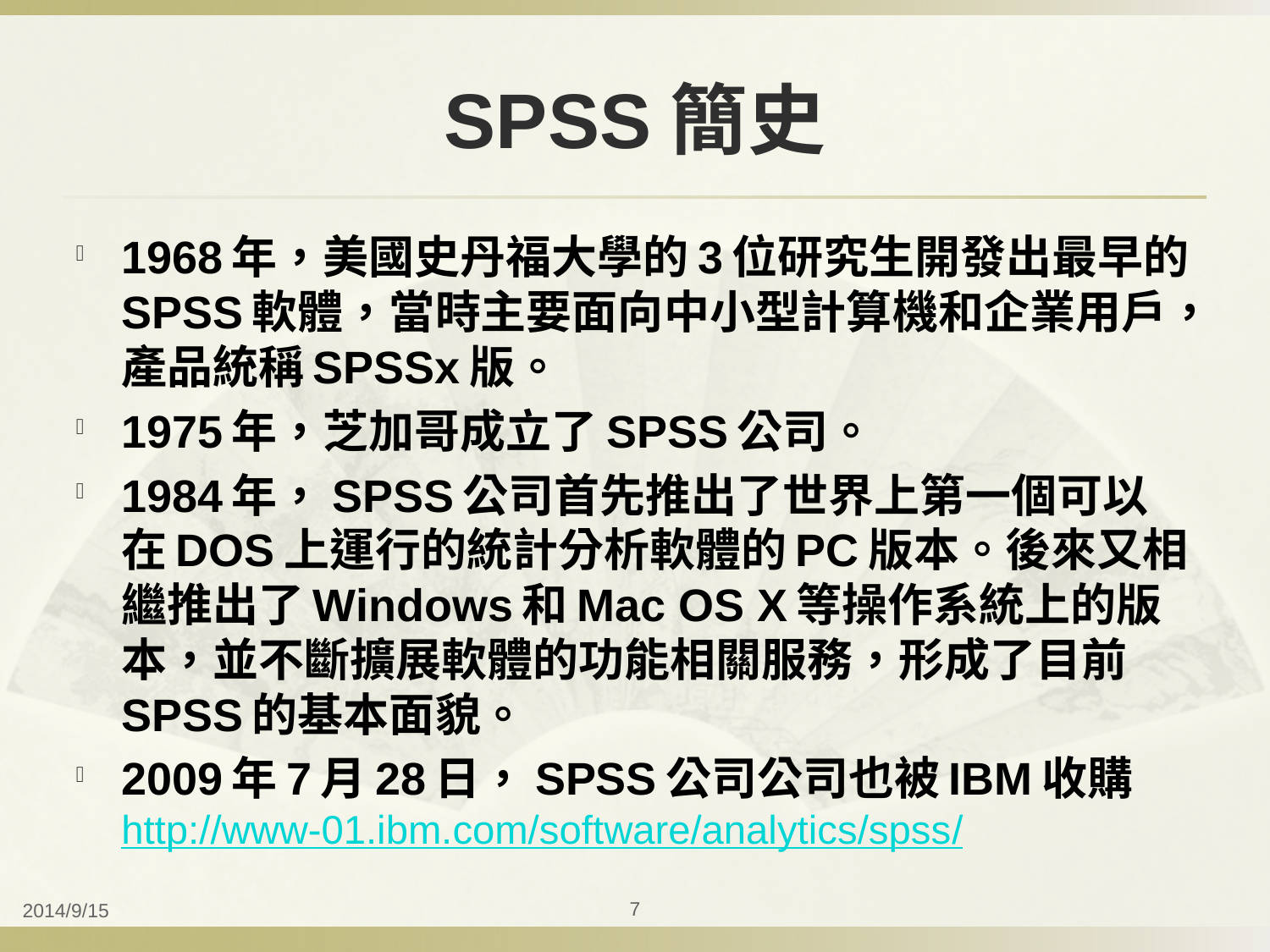

# SPSS簡史
1968年，美國史丹福大學的3位研究生開發出最早的SPSS軟體，當時主要面向中小型計算機和企業用戶，產品統稱SPSSx版。
1975年，芝加哥成立了SPSS公司。
1984年，SPSS公司首先推出了世界上第一個可以在DOS上運行的統計分析軟體的PC版本。後來又相繼推出了Windows和Mac OS X等操作系統上的版本，並不斷擴展軟體的功能相關服務，形成了目前SPSS的基本面貌。
2009年7月28日，SPSS公司公司也被IBM收購http://www-01.ibm.com/software/analytics/spss/

2014/9/15
7